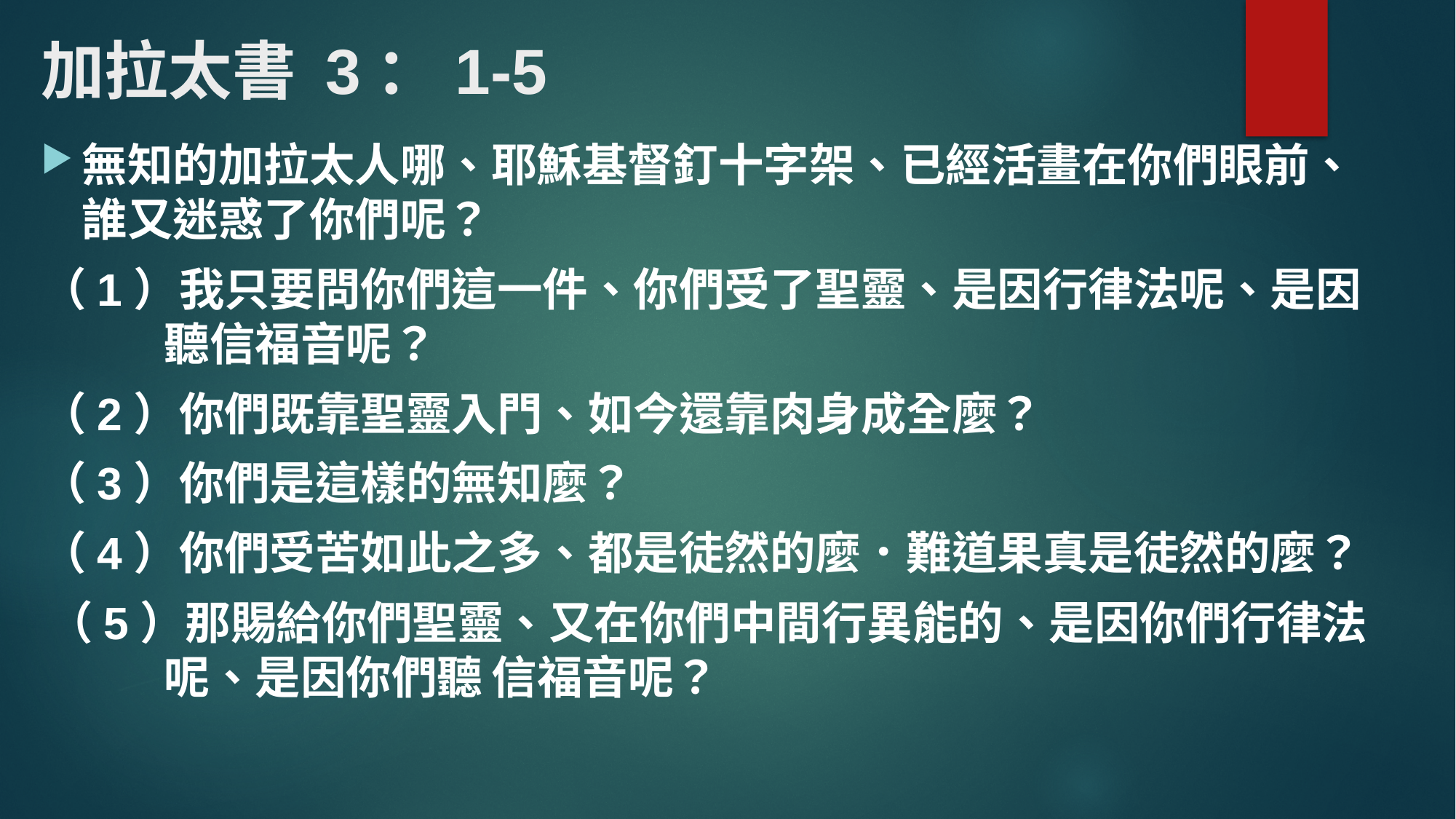

# 加拉太書 3：1-5
無知的加拉太人哪、耶穌基督釘十字架、已經活畫在你們眼前、誰又迷惑了你們呢？
（1）我只要問你們這一件、你們受了聖靈、是因行律法呢、是因聽信福音呢？
（2）你們既靠聖靈入門、如今還靠肉身成全麼？
（3）你們是這樣的無知麼？
（4）你們受苦如此之多、都是徒然的麼．難道果真是徒然的麼？
（5）那賜給你們聖靈、又在你們中間行異能的、是因你們行律法呢、是因你們聽	信福音呢？